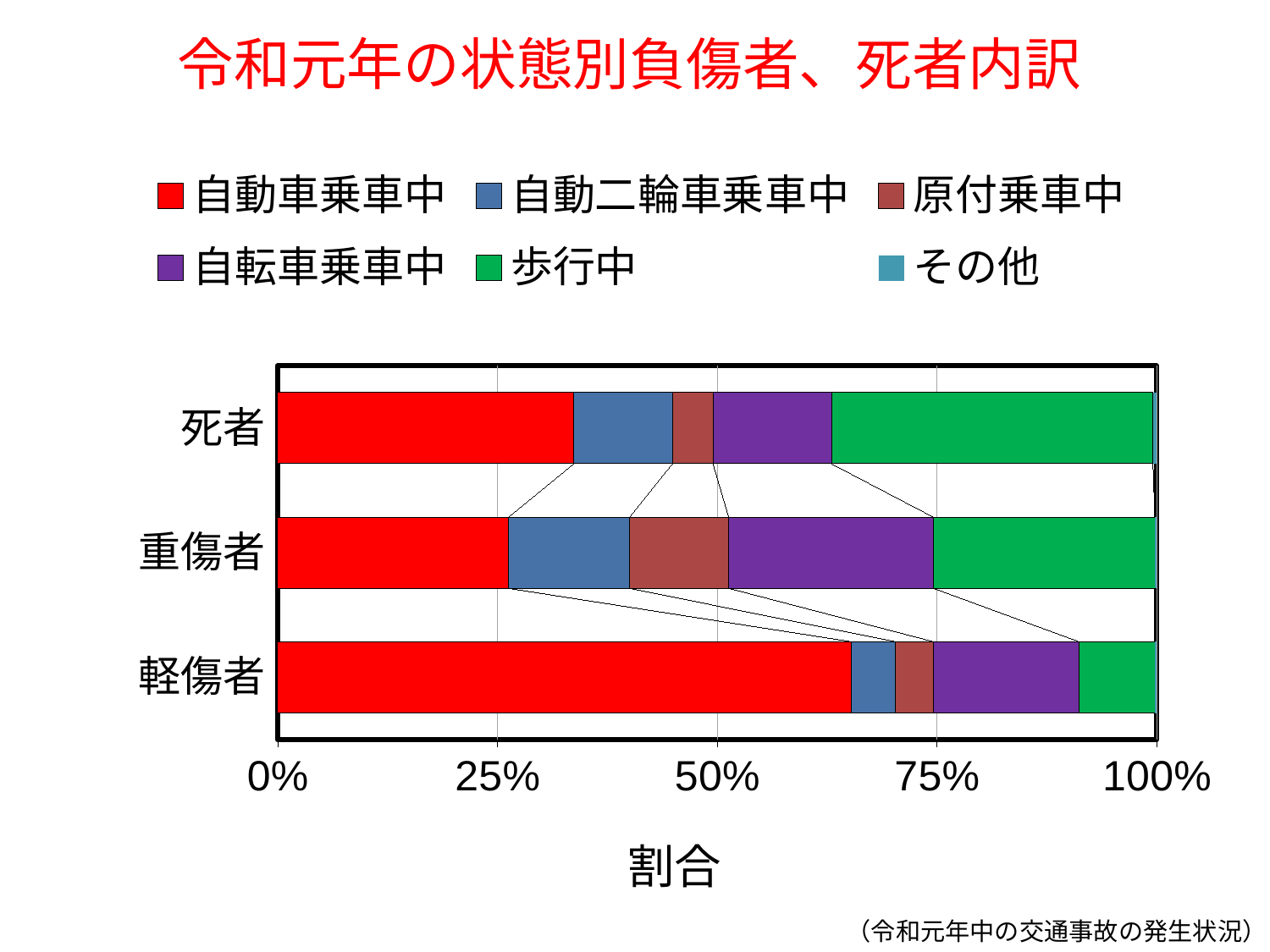

# 令和元年の状態別負傷者、死者内訳

### Chart

| Category | 自動車乗車中 | 自動二輪車乗車中 | 原付乗車中 | 自転車乗車中 | 歩行中 | その他 |
|---|---|---|---|---|---|---|
| 軽傷者 | 280579.0 | 21644.0 | 18648.0 | 71088.0 | 37174.0 | 617.0 |
| 重傷者 | 8408.0 | 4409.0 | 3625.0 | 7461.0 | 8065.0 | 57.0 |
| 死者 | 1083.0 | 361.0 | 149.0 | 433.0 | 1176.0 | 13.0 |
（令和元年中の交通事故の発生状況）